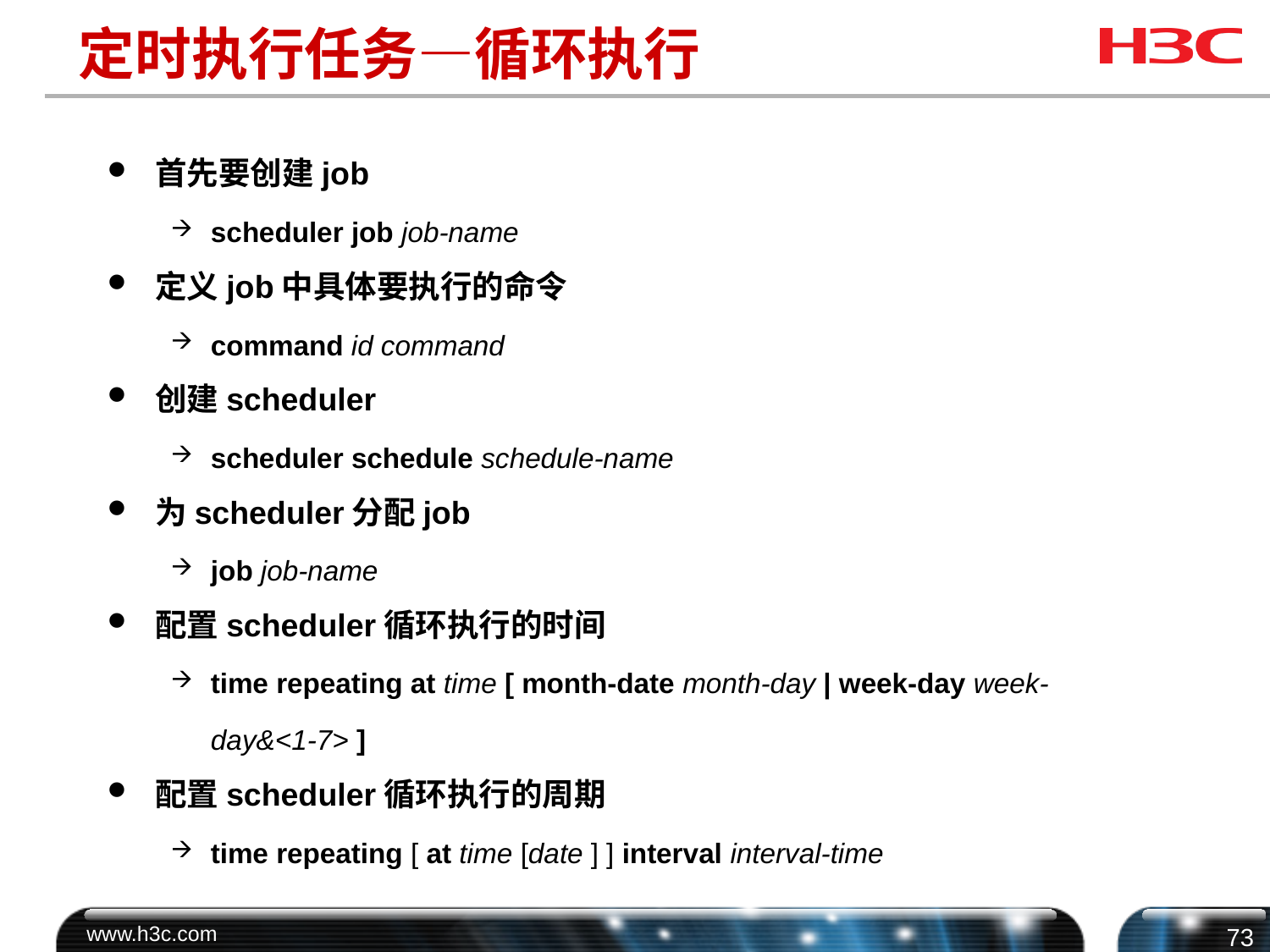

# 定时执行任务—循环执行
首先要创建job
scheduler job job-name
定义job中具体要执行的命令
command id command
创建scheduler
scheduler schedule schedule-name
为scheduler分配job
job job-name
配置scheduler循环执行的时间
time repeating at time [ month-date month-day | week-day week-day&<1-7> ]
配置scheduler循环执行的周期
time repeating [ at time [date ] ] interval interval-time